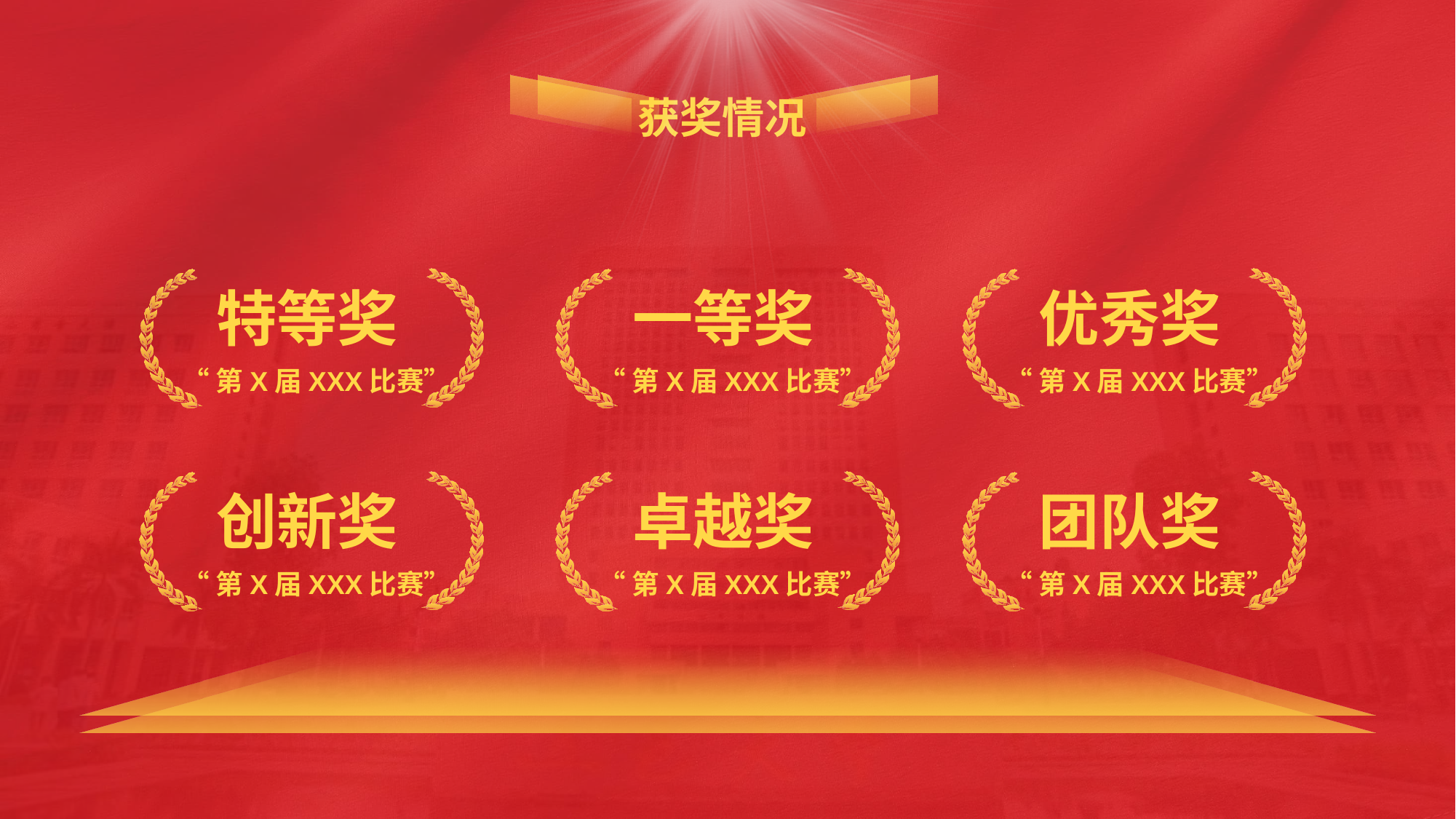

特等奖
一等奖
优秀奖
“第X届XXX比赛”
“第X届XXX比赛”
“第X届XXX比赛”

创新奖
卓越奖
团队奖
“第X届XXX比赛”
“第X届XXX比赛”
“第X届XXX比赛”